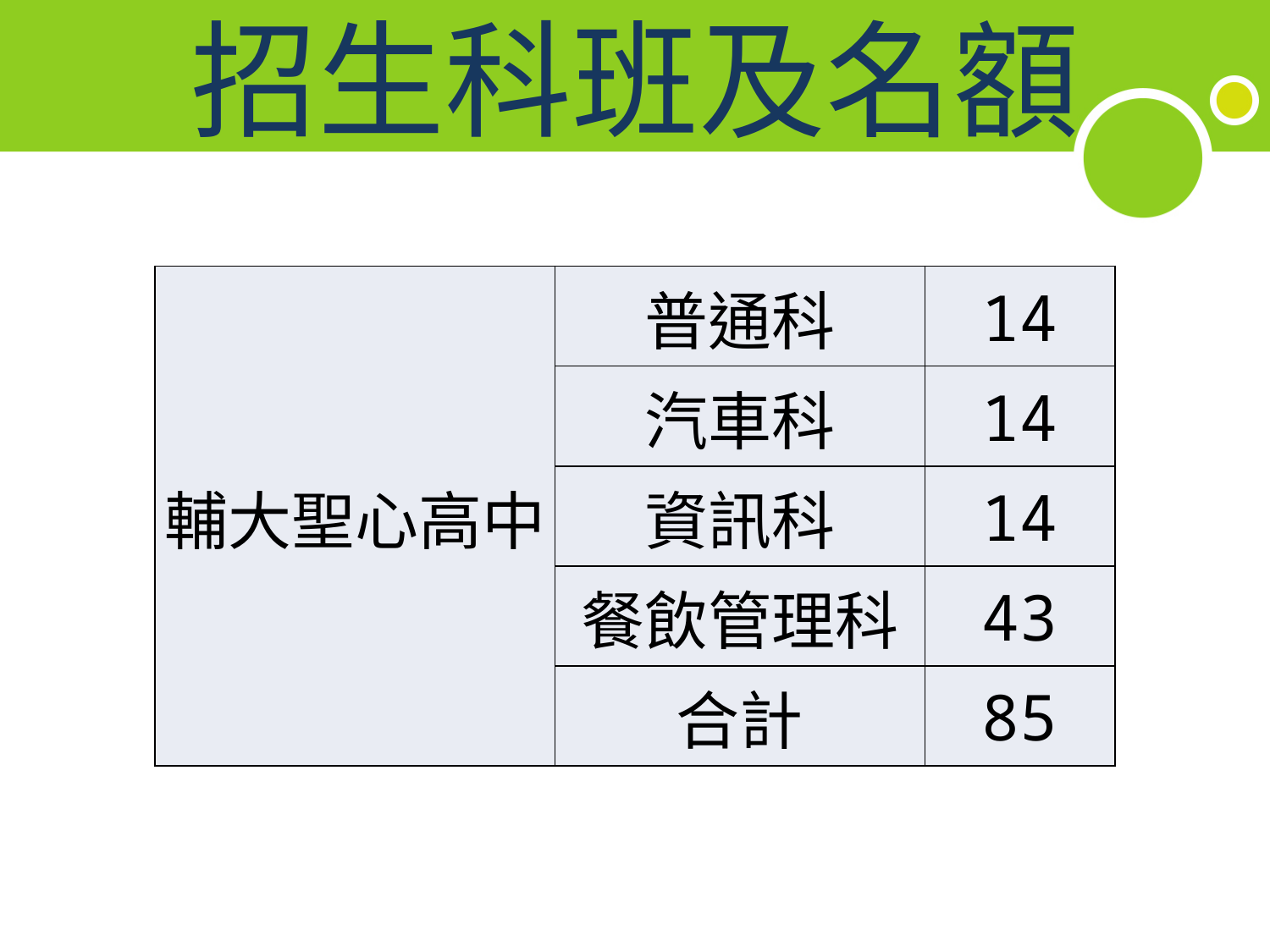

# 招生科班及名額
| 輔大聖心高中 | 普通科 | 14 |
| --- | --- | --- |
|  | 汽車科 | 14 |
|  | 資訊科 | 14 |
|  | 餐飲管理科 | 43 |
|  | 合計 | 85 |